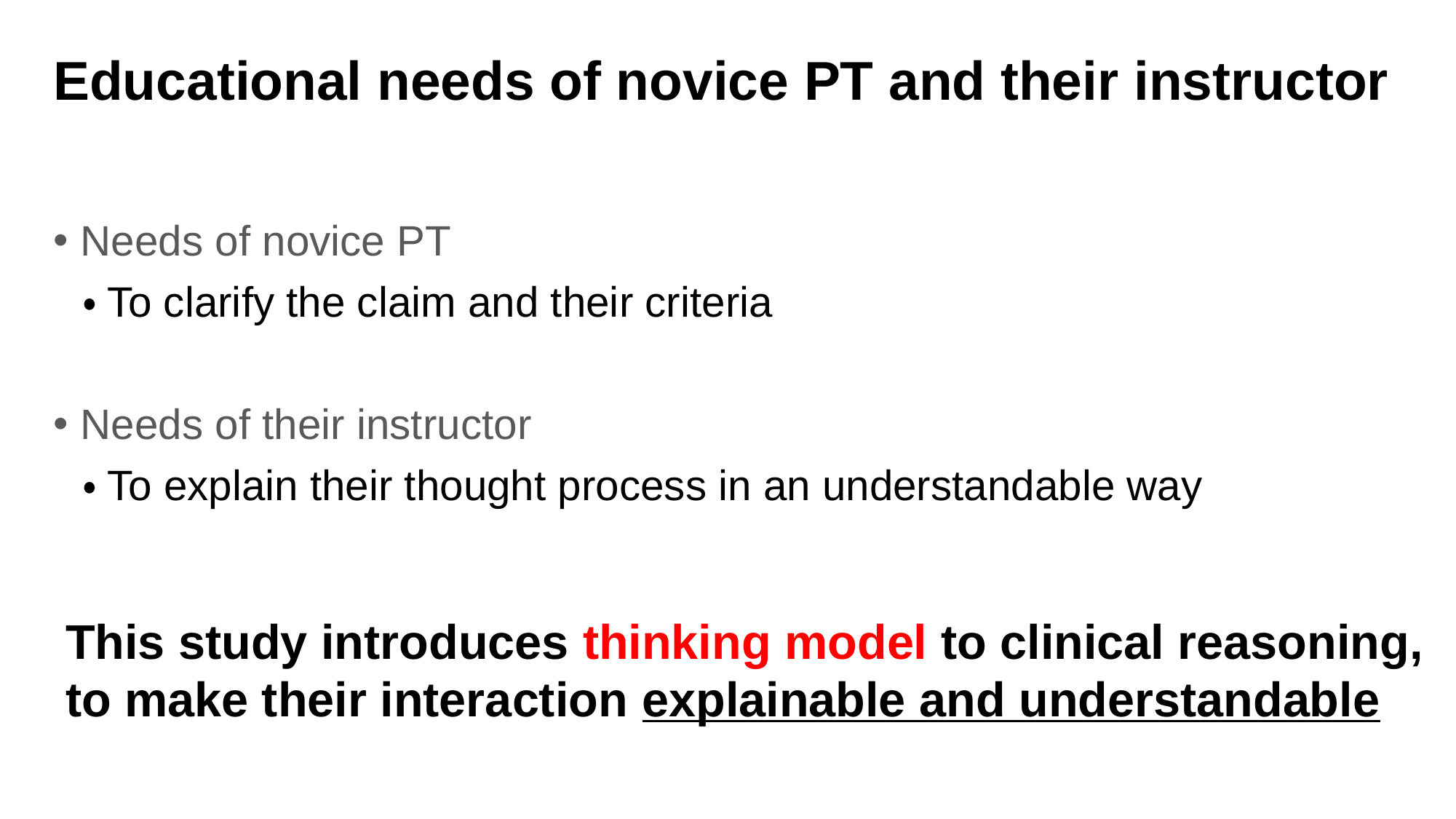

Educational needs of novice PT and their instructor
Needs of novice PT
  ・To clarify the claim and their criteria

Needs of their instructor
  ・To explain their thought process in an understandable way
This study introduces thinking model to clinical reasoning,
to make their interaction explainable and understandable